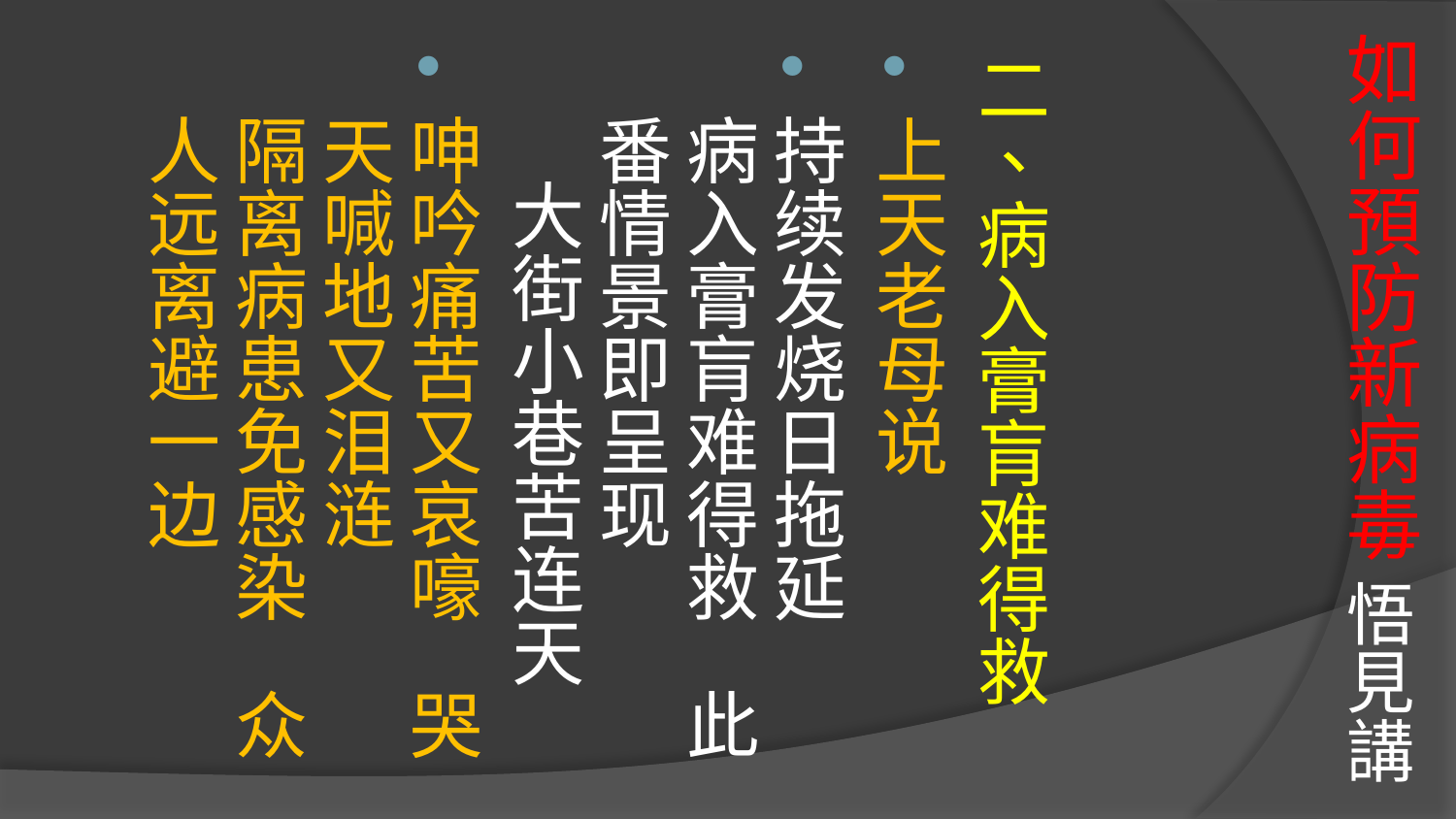

# 如何預防新病毒 悟見講
二、病入膏肓难得救
上天老母说
持续发烧日拖延
病入膏肓难得救    此番情景即呈现                   大街小巷苦连天
呻吟痛苦又哀嚎    哭天喊地又泪涟
隔离病患免感染    众人远离避一边